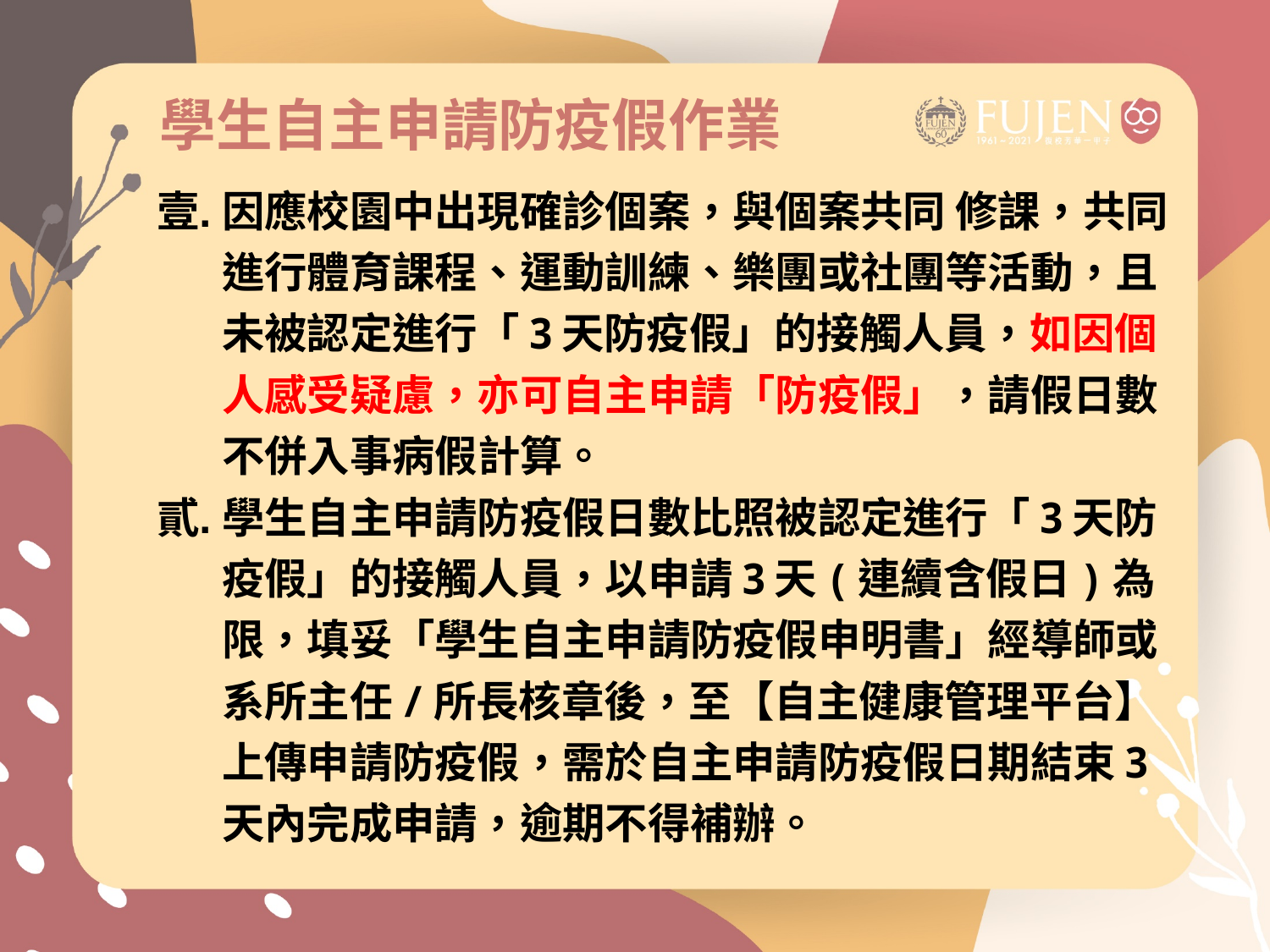

# 學生自主申請防疫假作業
因應校園中出現確診個案，與個案共同 修課，共同進行體育課程、運動訓練、樂團或社團等活動，且未被認定進行「3天防疫假」的接觸人員，如因個人感受疑慮，亦可自主申請「防疫假」，請假日數不併入事病假計算。
學生自主申請防疫假日數比照被認定進行「3天防疫假」的接觸人員，以申請3天(連續含假日)為限，填妥「學生自主申請防疫假申明書」經導師或系所主任/所長核章後，至【自主健康管理平台】上傳申請防疫假，需於自主申請防疫假日期結束3天內完成申請，逾期不得補辦。